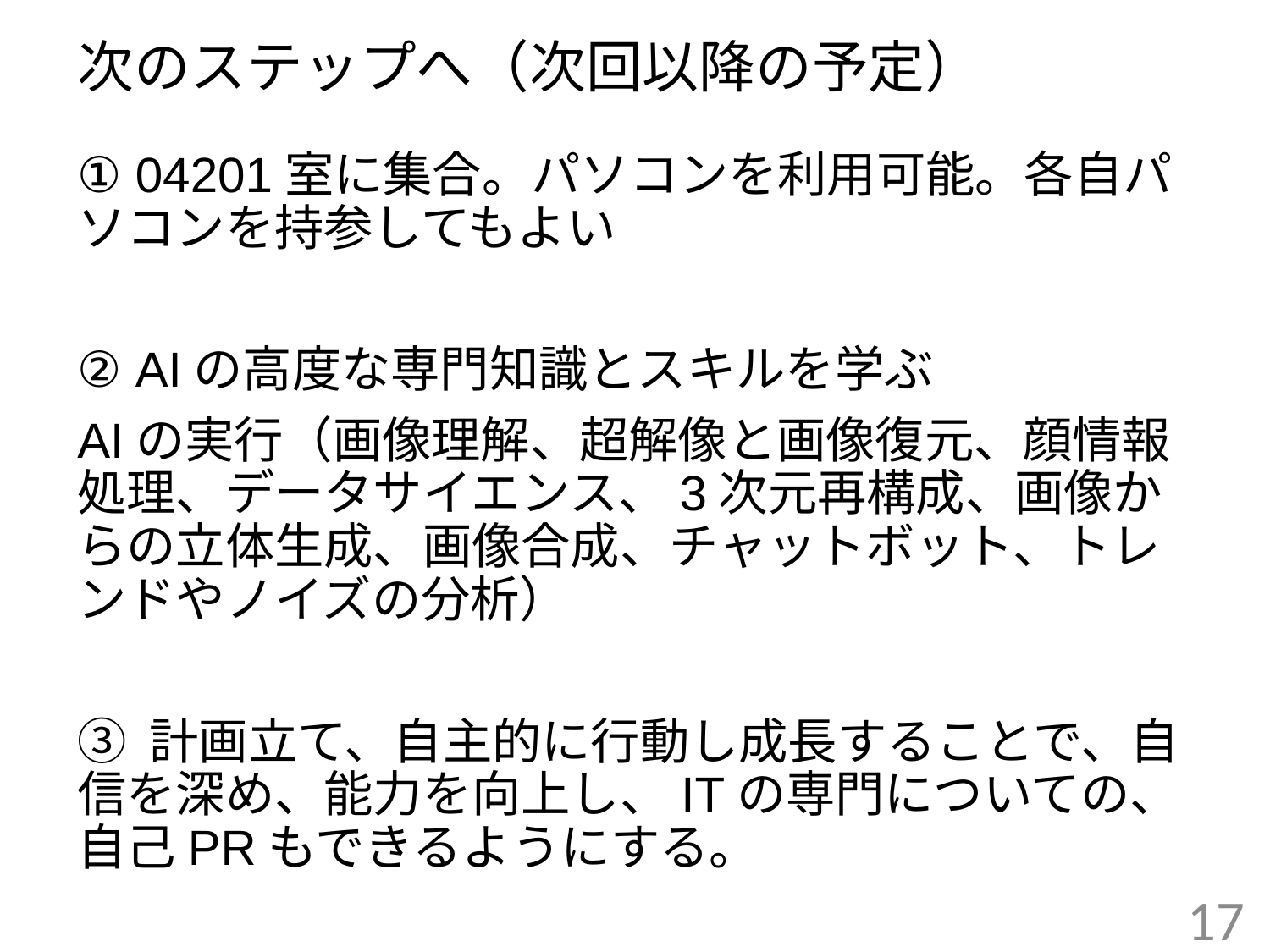

# 次のステップへ（次回以降の予定）
① 04201室に集合。パソコンを利用可能。各自パソコンを持参してもよい

② AIの高度な専門知識とスキルを学ぶ
AIの実行（画像理解、超解像と画像復元、顔情報処理、データサイエンス、3次元再構成、画像からの立体生成、画像合成、チャットボット、トレンドやノイズの分析）

③ 計画立て、自主的に行動し成長することで、自信を深め、能力を向上し、ITの専門についての、自己PRもできるようにする。
17